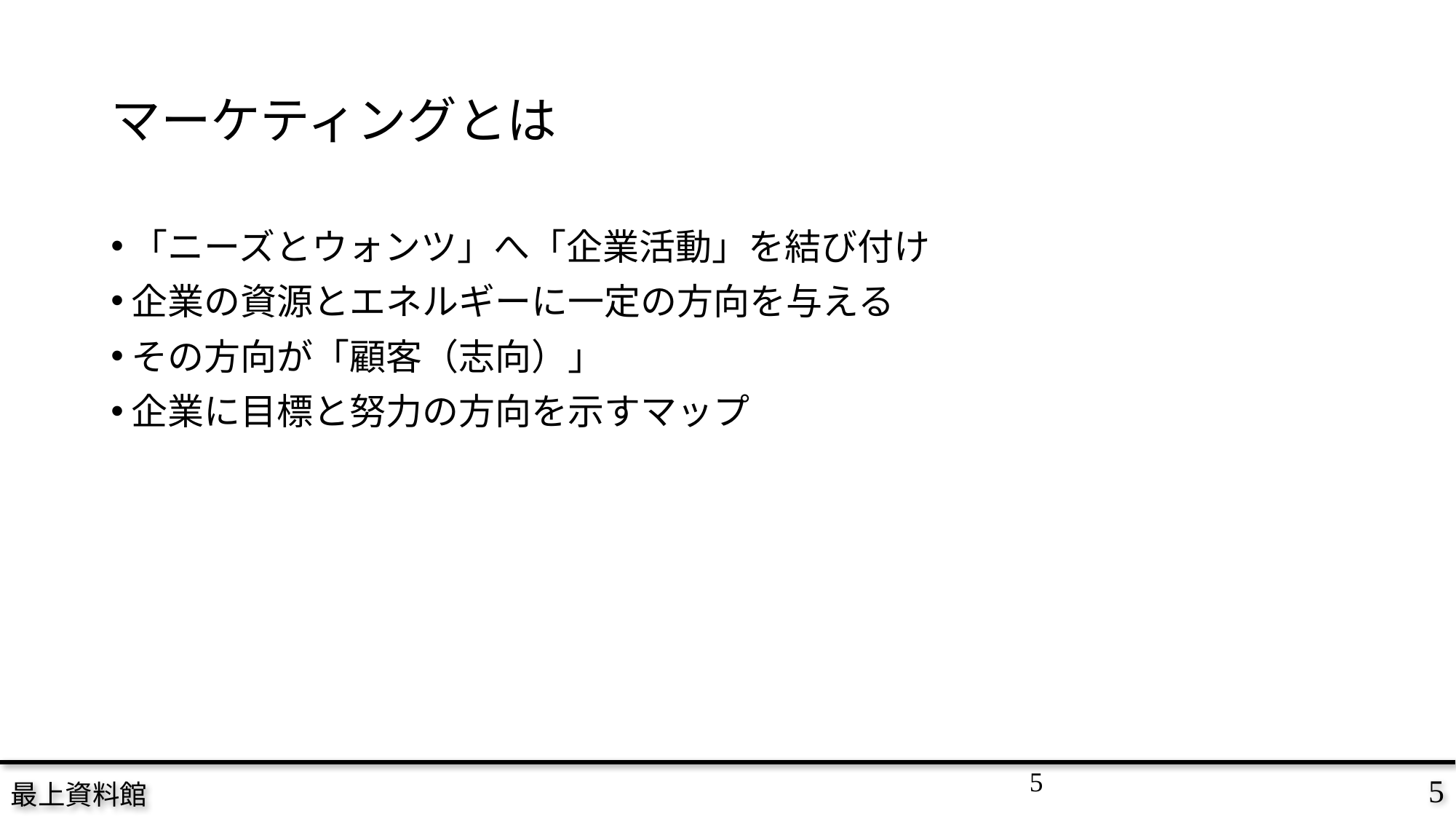

# マーケティングとは
「ニーズとウォンツ」へ「企業活動」を結び付け
企業の資源とエネルギーに一定の方向を与える
その方向が「顧客（志向）」
企業に目標と努力の方向を示すマップ

5